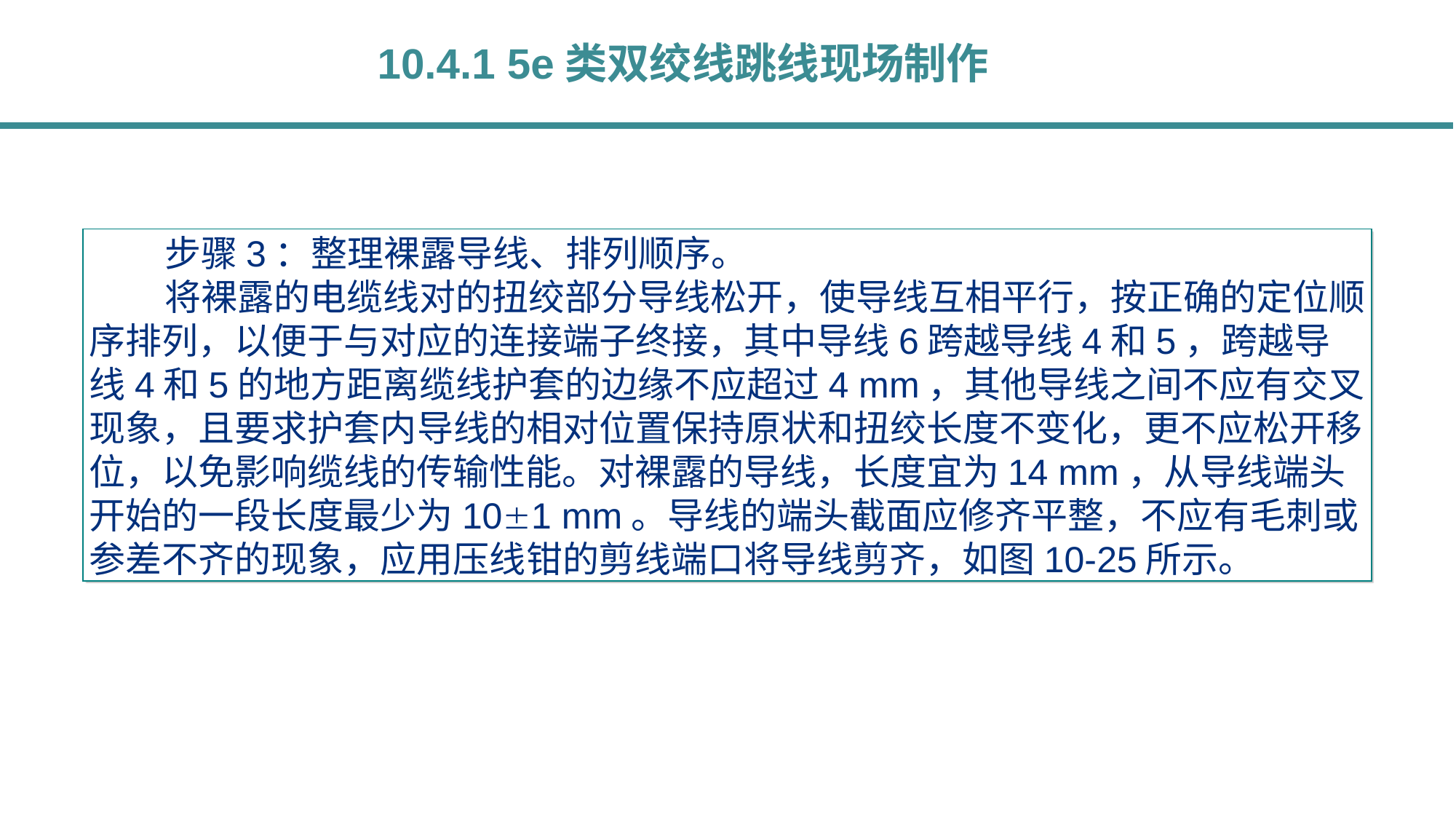

10.4.1 5e类双绞线跳线现场制作
步骤3：整理裸露导线、排列顺序。
将裸露的电缆线对的扭绞部分导线松开，使导线互相平行，按正确的定位顺序排列，以便于与对应的连接端子终接，其中导线6跨越导线4和5，跨越导线4和5的地方距离缆线护套的边缘不应超过4 mm，其他导线之间不应有交叉现象，且要求护套内导线的相对位置保持原状和扭绞长度不变化，更不应松开移位，以免影响缆线的传输性能。对裸露的导线，长度宜为14 mm，从导线端头开始的一段长度最少为10±1 mm。导线的端头截面应修齐平整，不应有毛刺或参差不齐的现象，应用压线钳的剪线端口将导线剪齐，如图10-25所示。